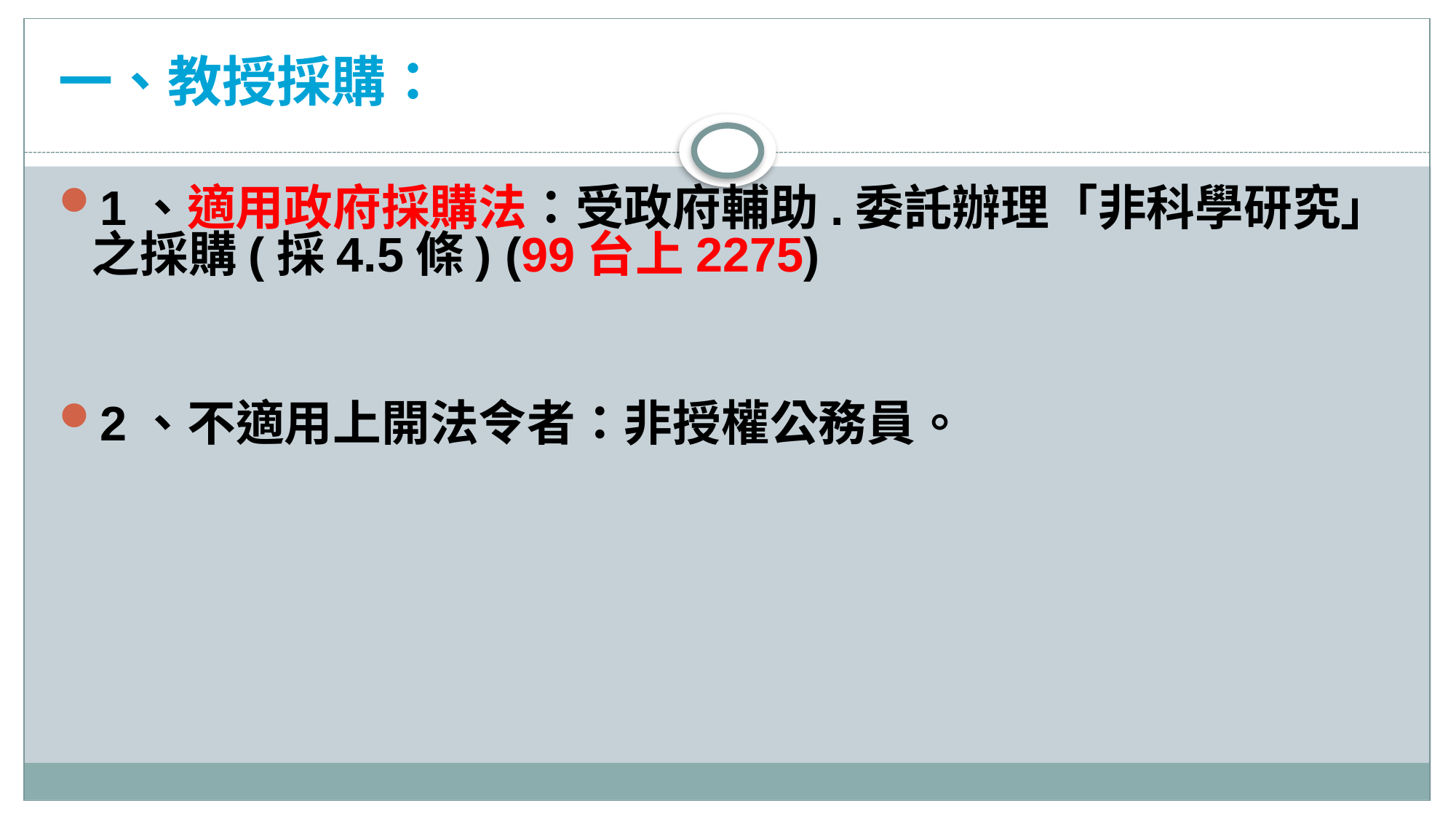

# 一、教授採購：
1、適用政府採購法：受政府輔助.委託辦理「非科學研究」之採購(採4.5條) (99台上2275)

2、不適用上開法令者：非授權公務員。